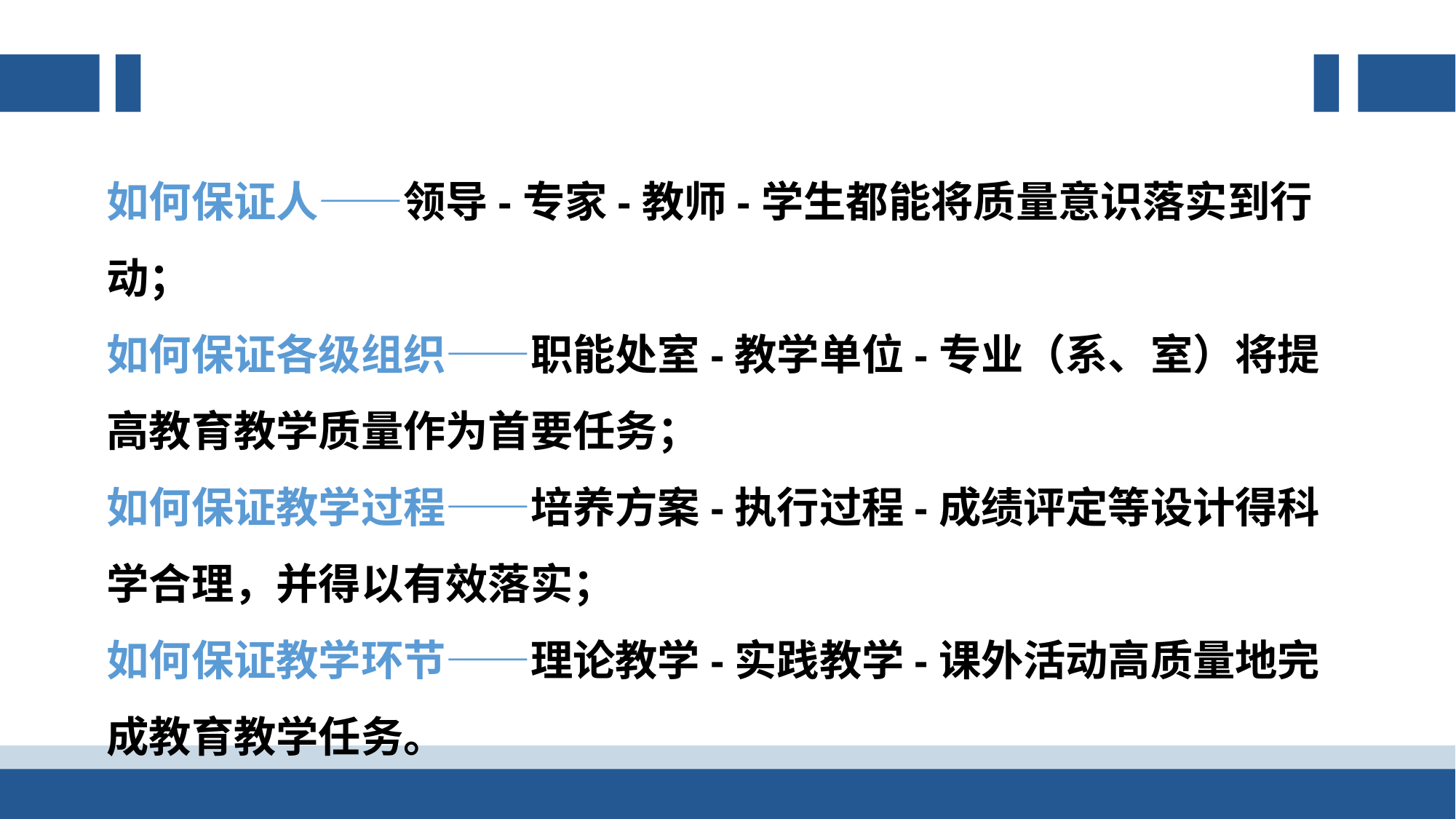

如何保证人——领导-专家-教师-学生都能将质量意识落实到行动；
如何保证各级组织——职能处室-教学单位-专业（系、室）将提高教育教学质量作为首要任务；
如何保证教学过程——培养方案-执行过程-成绩评定等设计得科学合理，并得以有效落实；
如何保证教学环节——理论教学-实践教学-课外活动高质量地完成教育教学任务。